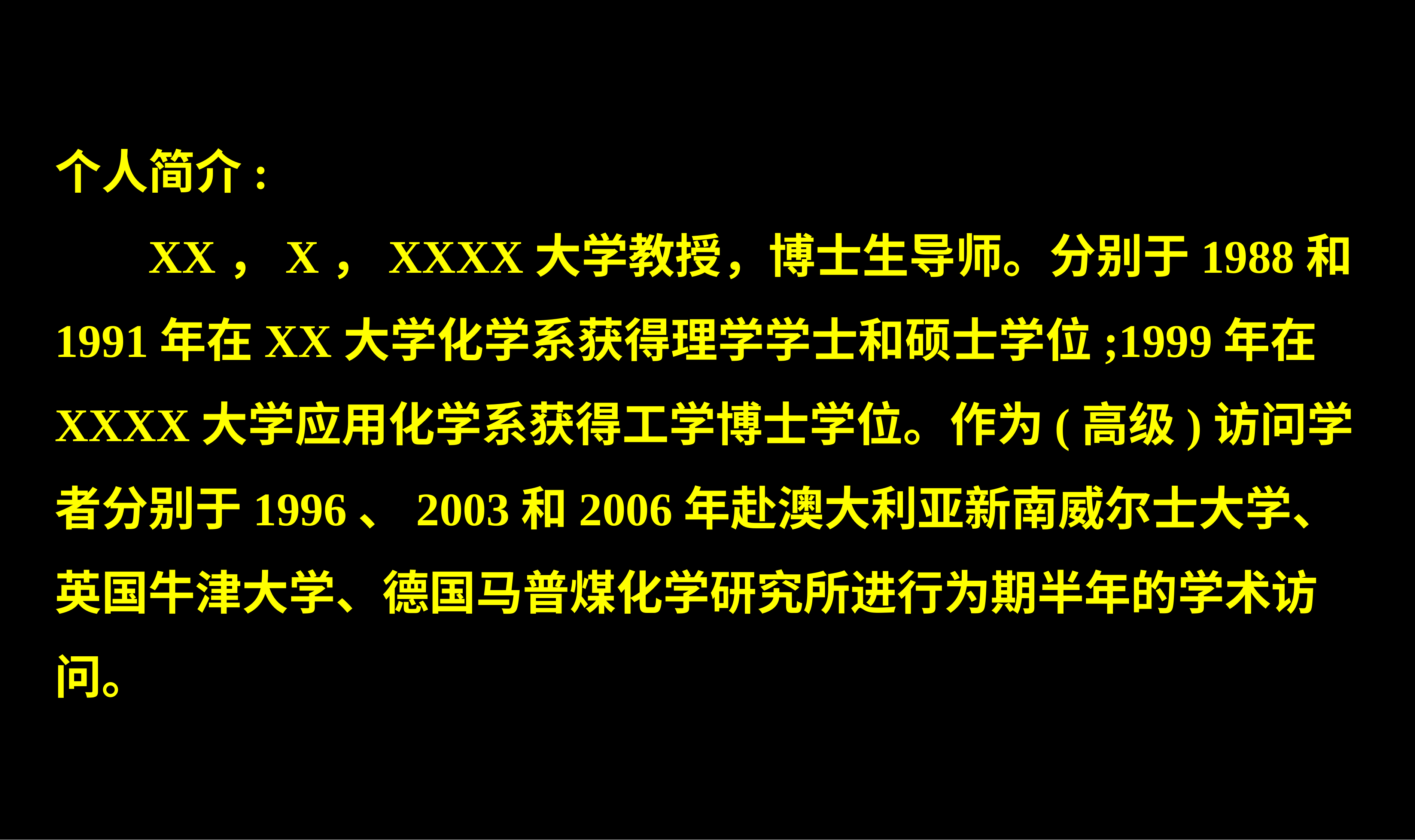

# 个人简介: XX，X，XXXX大学教授，博士生导师。分别于1988和1991年在XX大学化学系获得理学学士和硕士学位;1999年在XXXX大学应用化学系获得工学博士学位。作为(高级)访问学者分别于1996、2003和2006年赴澳大利亚新南威尔士大学、英国牛津大学、德国马普煤化学研究所进行为期半年的学术访问。